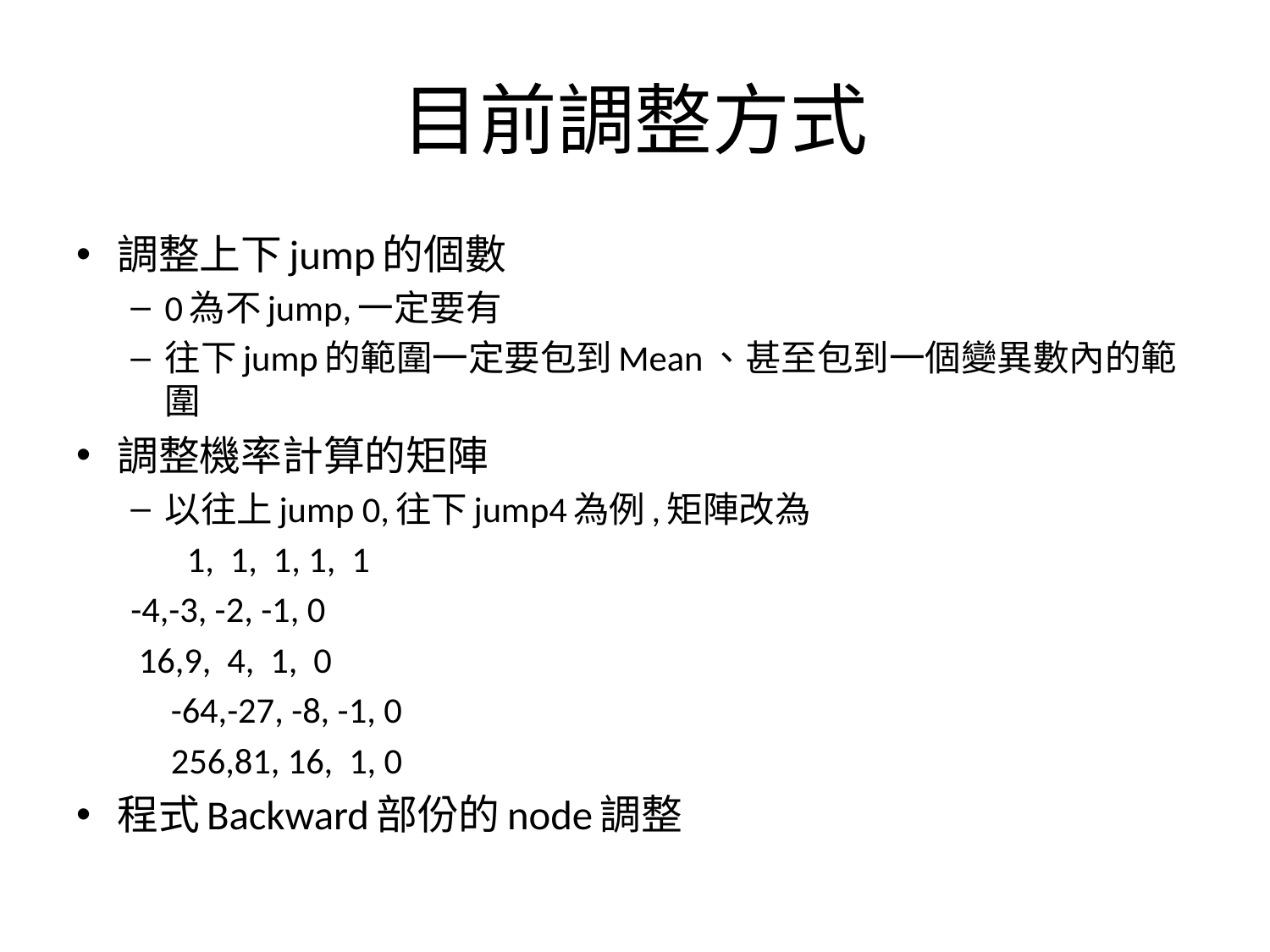

# 目前調整方式
調整上下jump的個數
0為不jump,一定要有
往下jump的範圍一定要包到Mean、甚至包到一個變異數內的範圍
調整機率計算的矩陣
以往上jump 0,往下jump4為例,矩陣改為
       1,  1,  1, 1,  1
	-4,-3, -2, -1, 0
	 16,9,  4,  1,  0
     -64,-27, -8, -1, 0
     256,81, 16,  1, 0
程式Backward部份的node調整